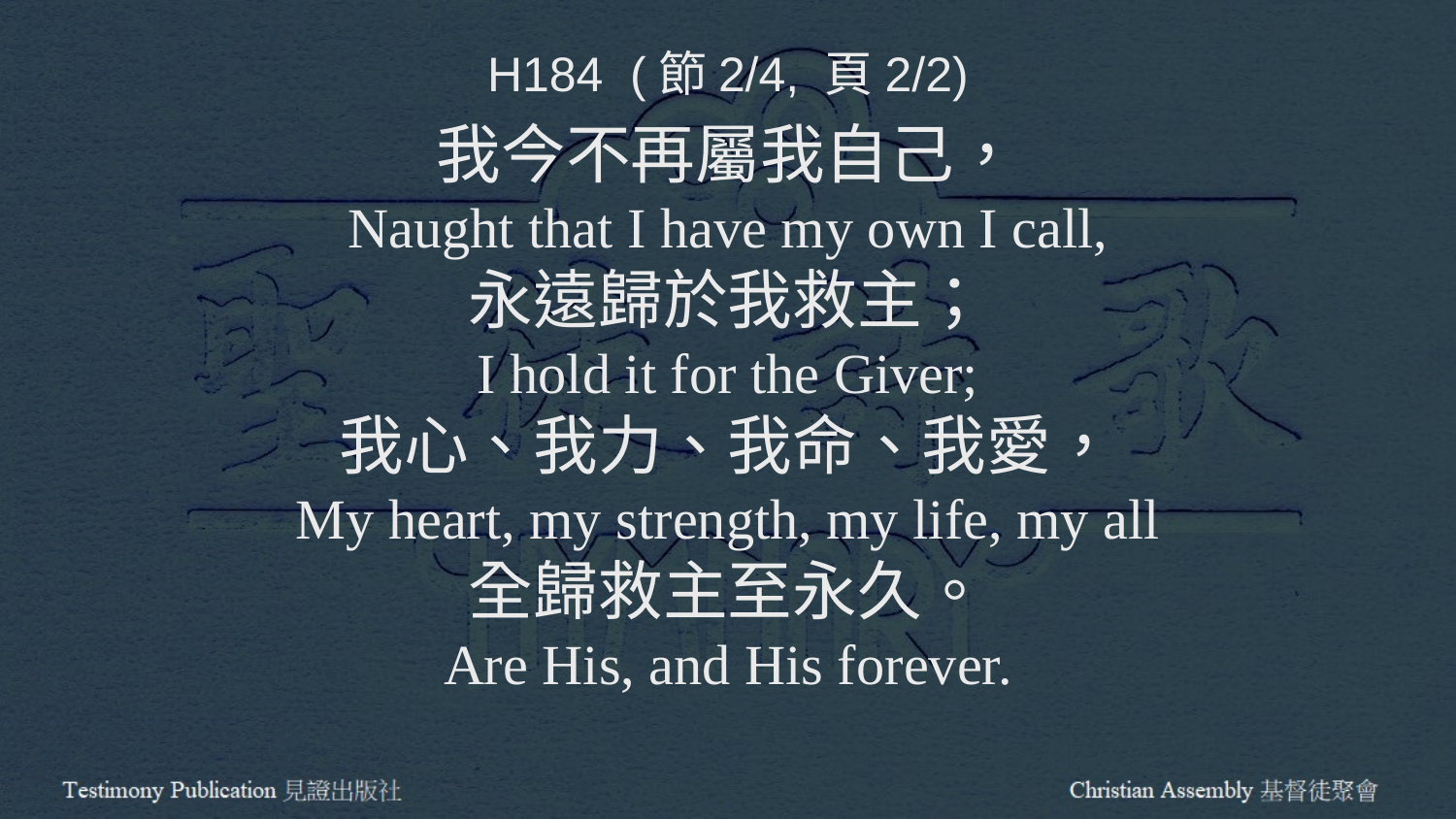

H184  (節2/4, 頁2/2)
我今不再屬我自己，
Naught that I have my own I call,
永遠歸於我救主；
I hold it for the Giver;
我心、我力、我命、我愛，
My heart, my strength, my life, my all
全歸救主至永久。
Are His, and His forever.